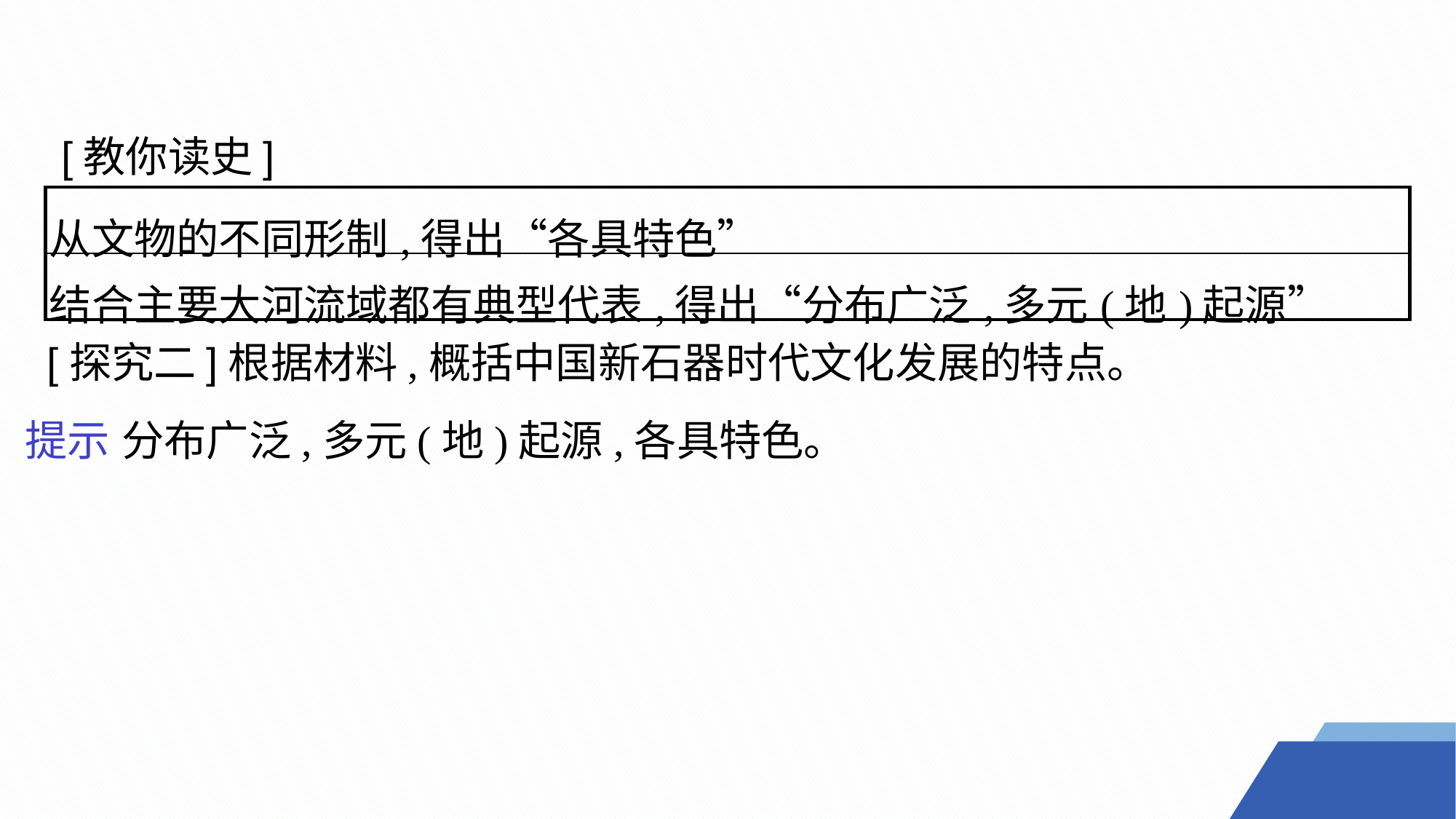

[教你读史]
| 从文物的不同形制,得出“各具特色” |
| --- |
| 结合主要大河流域都有典型代表,得出“分布广泛,多元(地)起源” |
[探究二]根据材料,概括中国新石器时代文化发展的特点。
提示 分布广泛,多元(地)起源,各具特色。